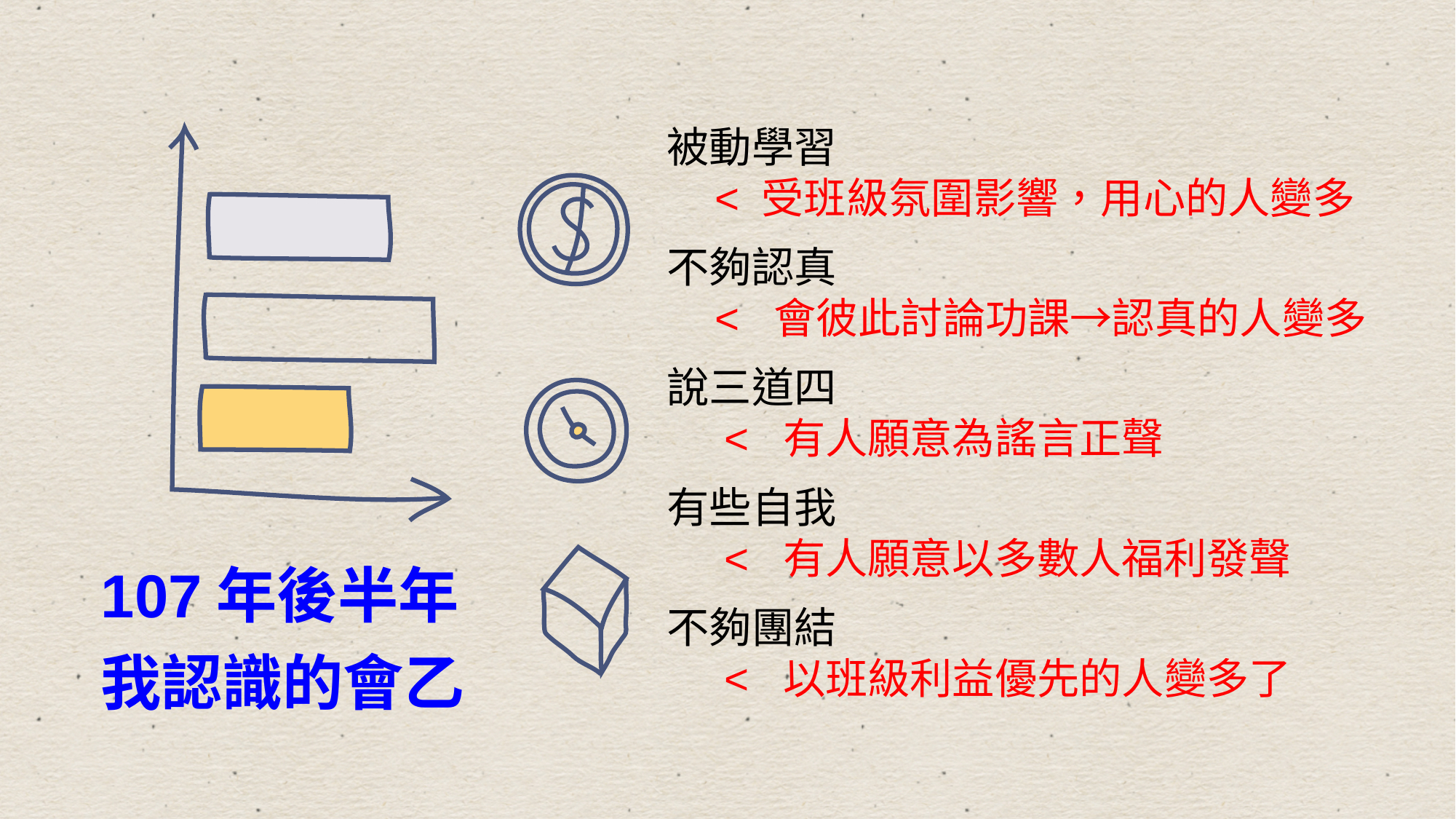

被動學習
    < 受班級氛圍影響，用心的人變多
不夠認真
    <  會彼此討論功課→認真的人變多
說三道四
     <  有人願意為謠言正聲
有些自我
     <  有人願意以多數人福利發聲
不夠團結
     <  以班級利益優先的人變多了

107年後半年   我認識的會乙